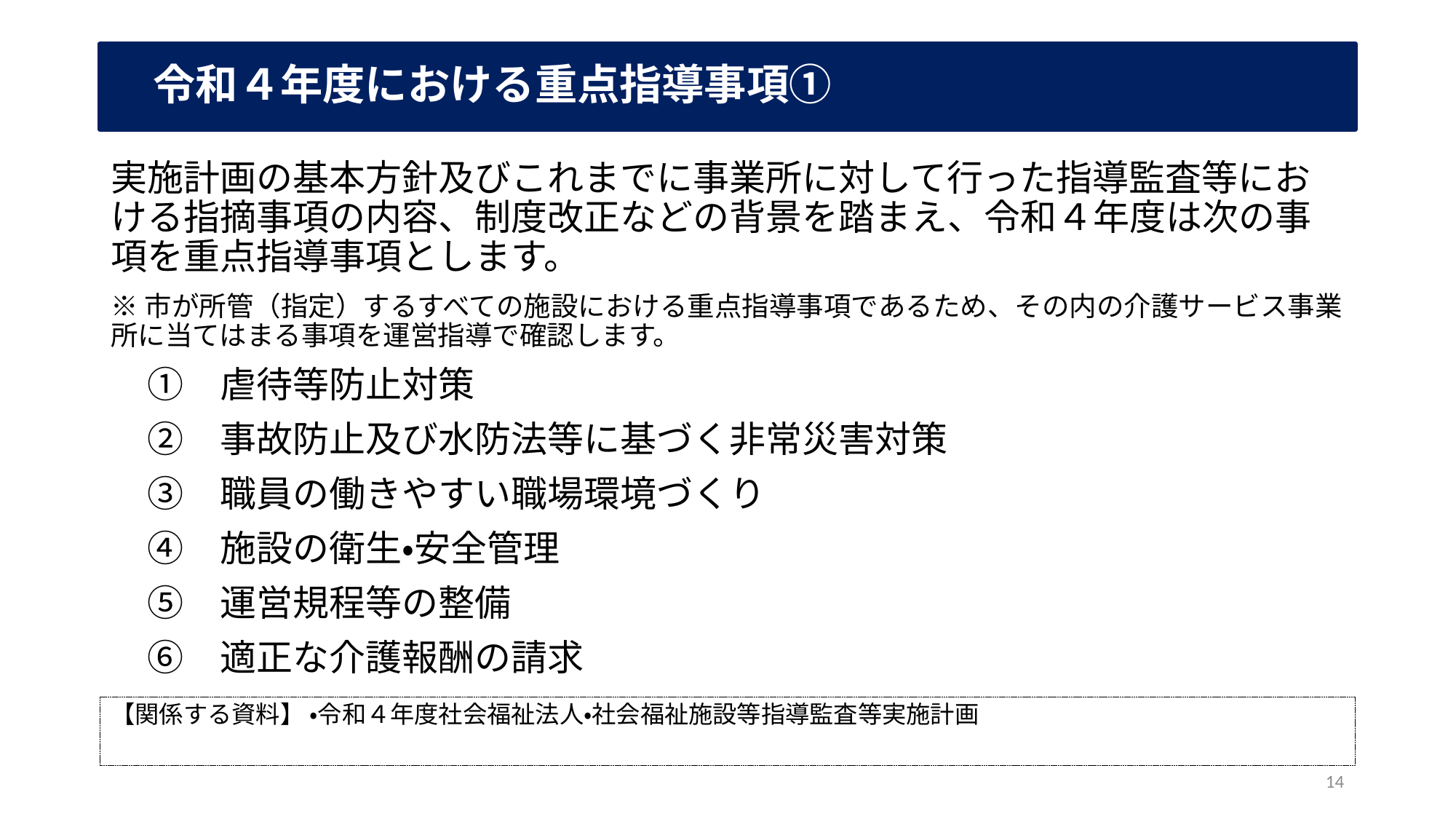

# 令和４年度における重点指導事項①
実施計画の基本方針及びこれまでに事業所に対して行った指導監査等における指摘事項の内容、制度改正などの背景を踏まえ、令和４年度は次の事項を重点指導事項とします。
※市が所管（指定）するすべての施設における重点指導事項であるため、その内の介護サービス事業所に当てはまる事項を運営指導で確認します。
　①　虐待等防止対策
　②　事故防止及び水防法等に基づく非常災害対策
　③　職員の働きやすい職場環境づくり
　④　施設の衛生・安全管理
　⑤　運営規程等の整備
　⑥　適正な介護報酬の請求

【関係する資料】 ・令和４年度社会福祉法人・社会福祉施設等指導監査等実施計画
14